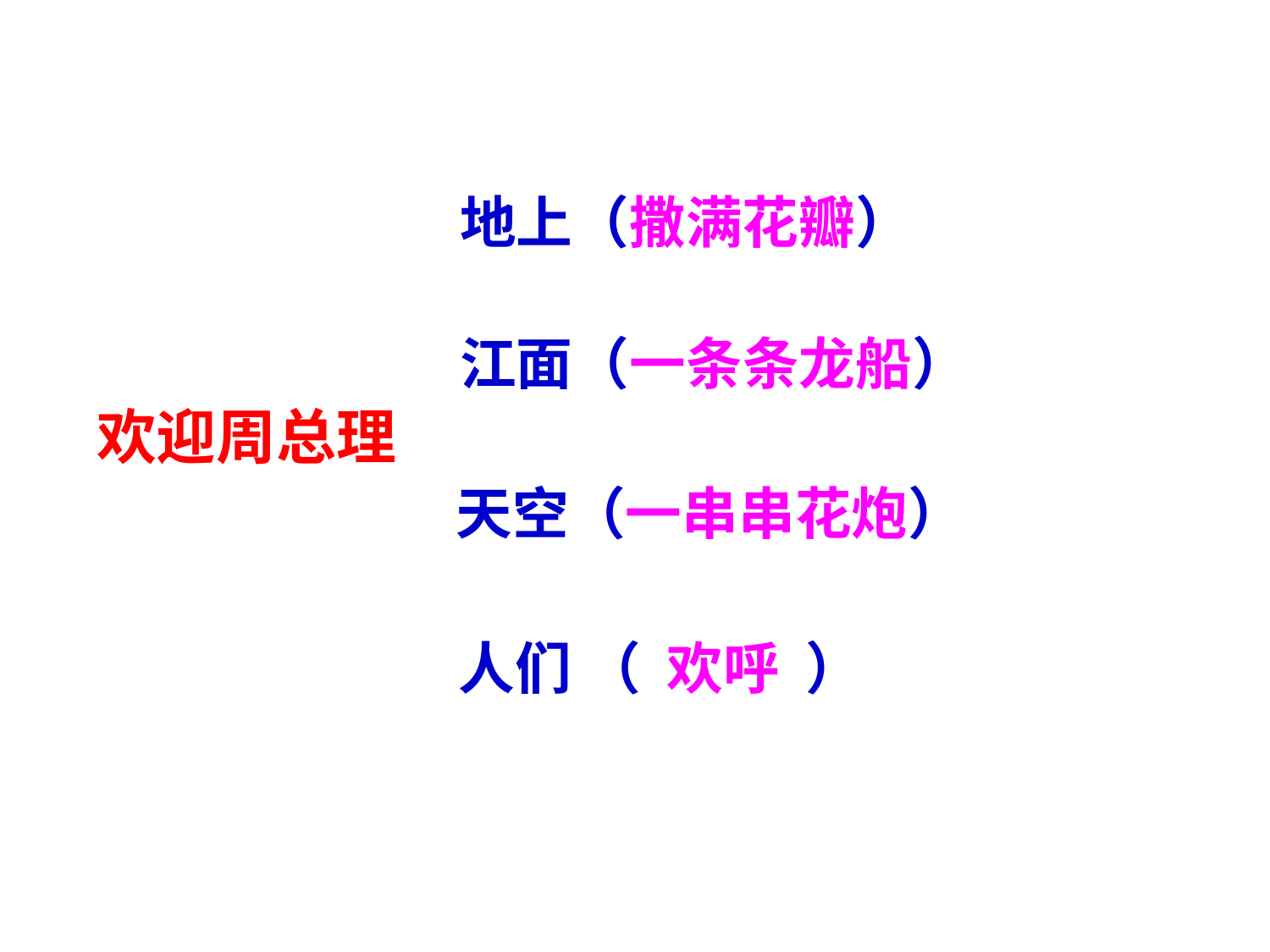

地上（撒满花瓣）
江面（一条条龙船）
欢迎周总理
天空（一串串花炮）
人们 （  欢呼  ）